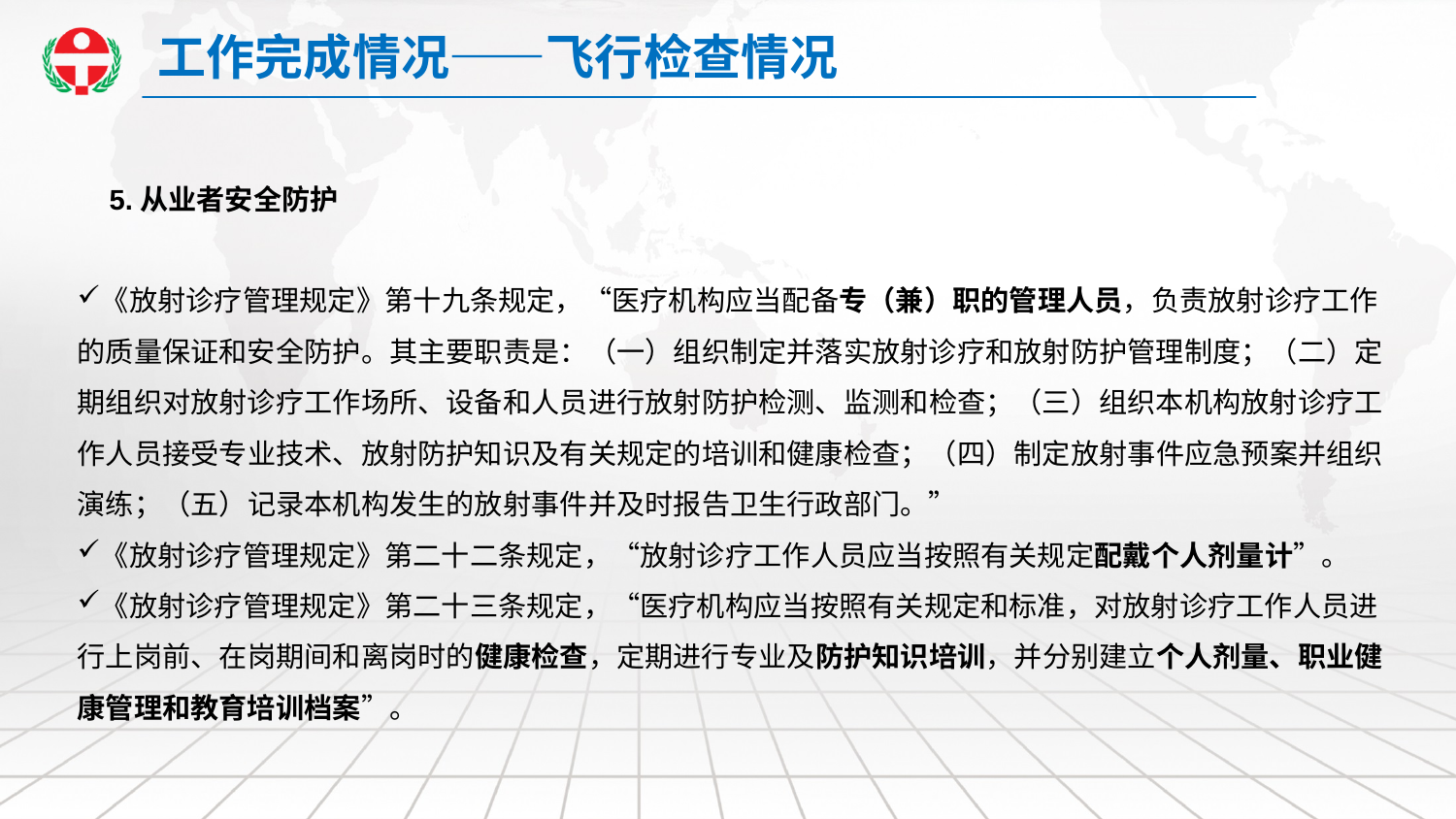

工作完成情况——飞行检查情况
    5.从业者安全防护

《放射诊疗管理规定》第十九条规定，“医疗机构应当配备专（兼）职的管理人员，负责放射诊疗工作的质量保证和安全防护。其主要职责是：（一）组织制定并落实放射诊疗和放射防护管理制度；（二）定期组织对放射诊疗工作场所、设备和人员进行放射防护检测、监测和检查；（三）组织本机构放射诊疗工作人员接受专业技术、放射防护知识及有关规定的培训和健康检查；（四）制定放射事件应急预案并组织演练；（五）记录本机构发生的放射事件并及时报告卫生行政部门。”
《放射诊疗管理规定》第二十二条规定，“放射诊疗工作人员应当按照有关规定配戴个人剂量计”。
《放射诊疗管理规定》第二十三条规定，“医疗机构应当按照有关规定和标准，对放射诊疗工作人员进行上岗前、在岗期间和离岗时的健康检查，定期进行专业及防护知识培训，并分别建立个人剂量、职业健康管理和教育培训档案”。